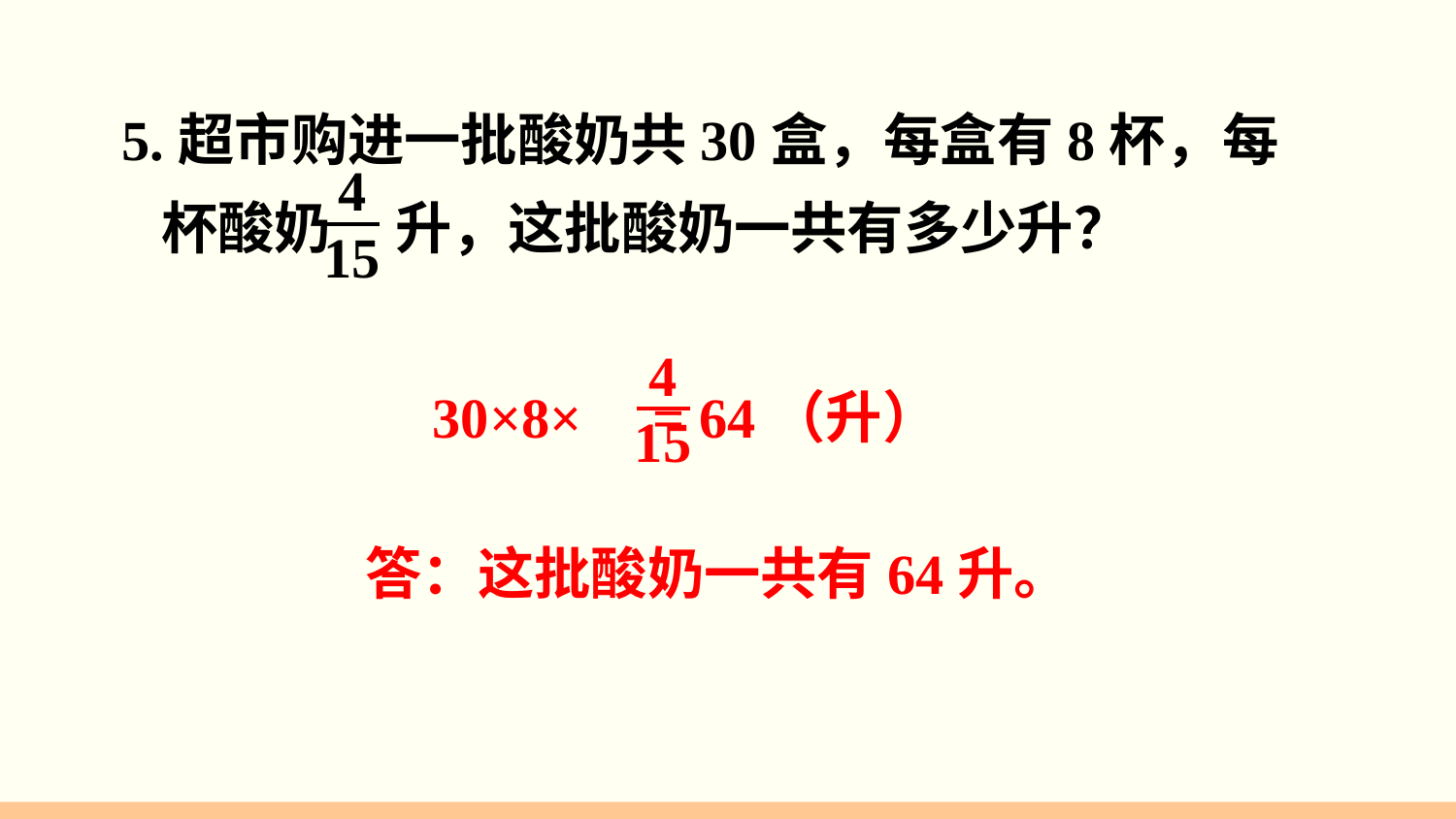

5.超市购进一批酸奶共30盒，每盒有8杯，每
  杯酸奶     升，这批酸奶一共有多少升？
4
15
4
15
    30×8×     = 64（升）
答：这批酸奶一共有64升。